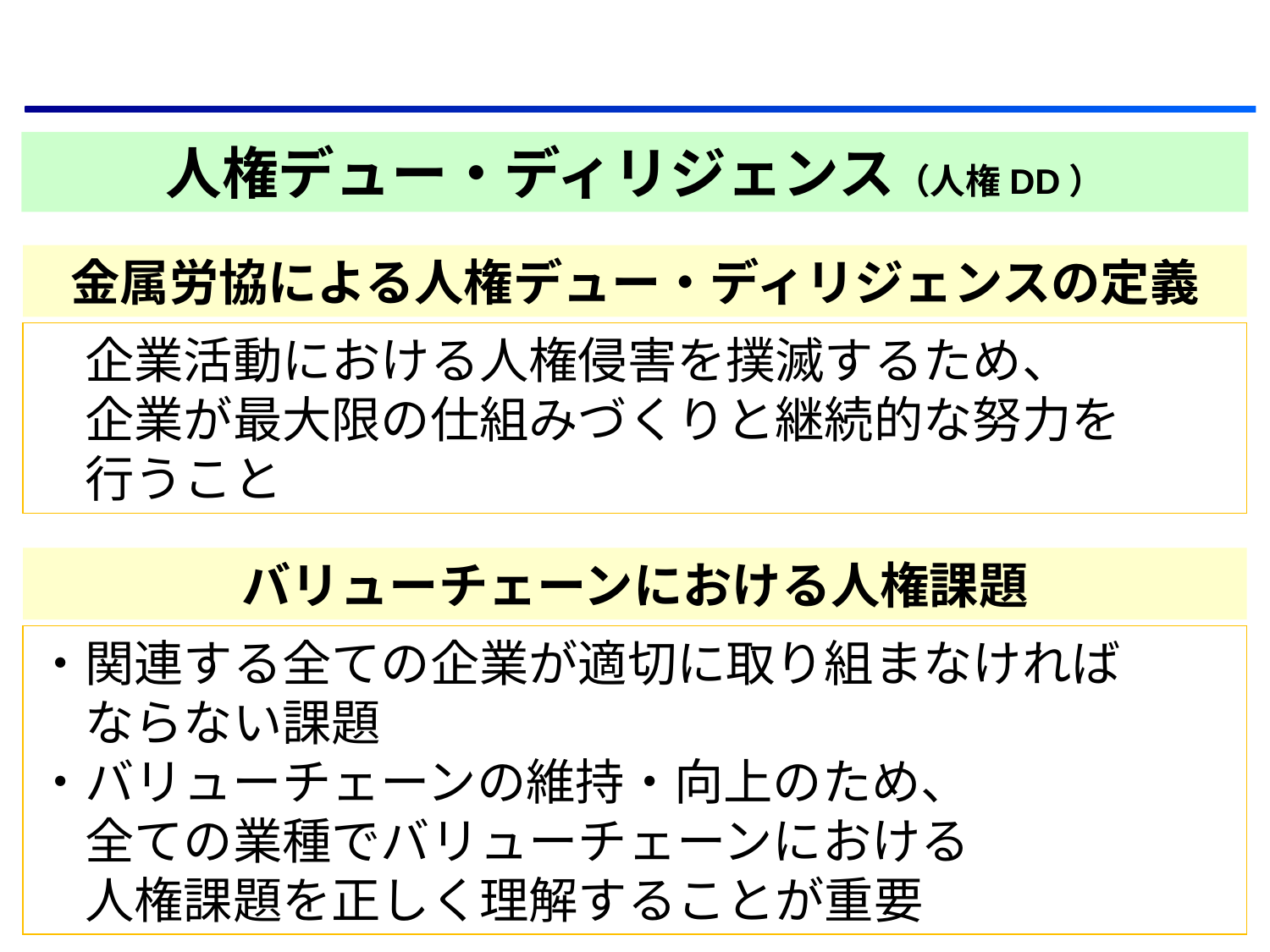

人権デュー・ディリジェンス（人権DD）
金属労協による人権デュー・ディリジェンスの定義
　企業活動における人権侵害を撲滅するため、
　企業が最大限の仕組みづくりと継続的な努力を
　行うこと
バリューチェーンにおける人権課題
・関連する全ての企業が適切に取り組まなければ
　ならない課題
・バリューチェーンの維持・向上のため、
　全ての業種でバリューチェーンにおける
　人権課題を正しく理解することが重要